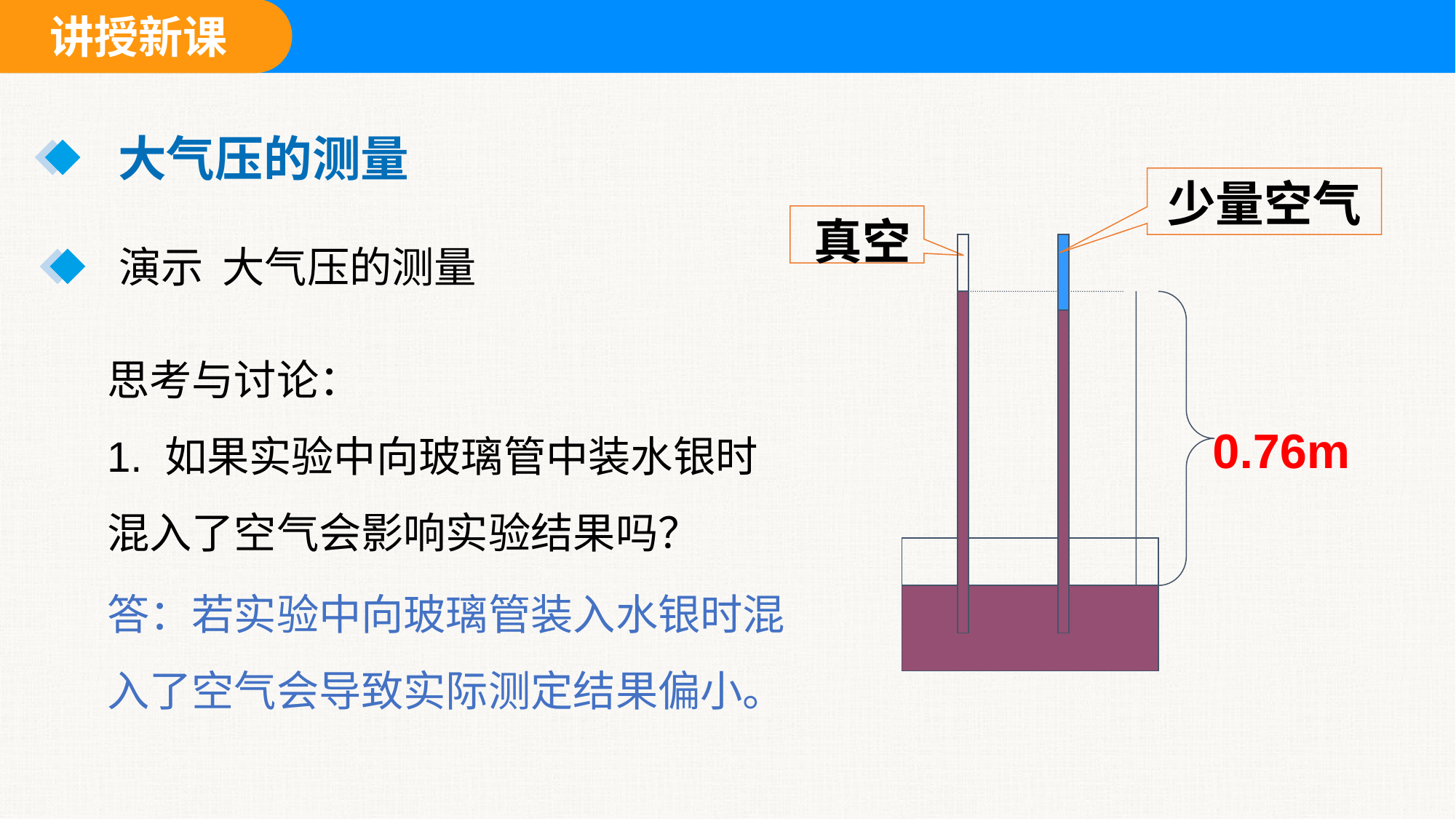

大气压的测量

少量空气
真空

0.76m

演示  大气压的测量

思考与讨论：
1. 如果实验中向玻璃管中装水银时混入了空气会影响实验结果吗？
答：若实验中向玻璃管装入水银时混入了空气会导致实际测定结果偏小。